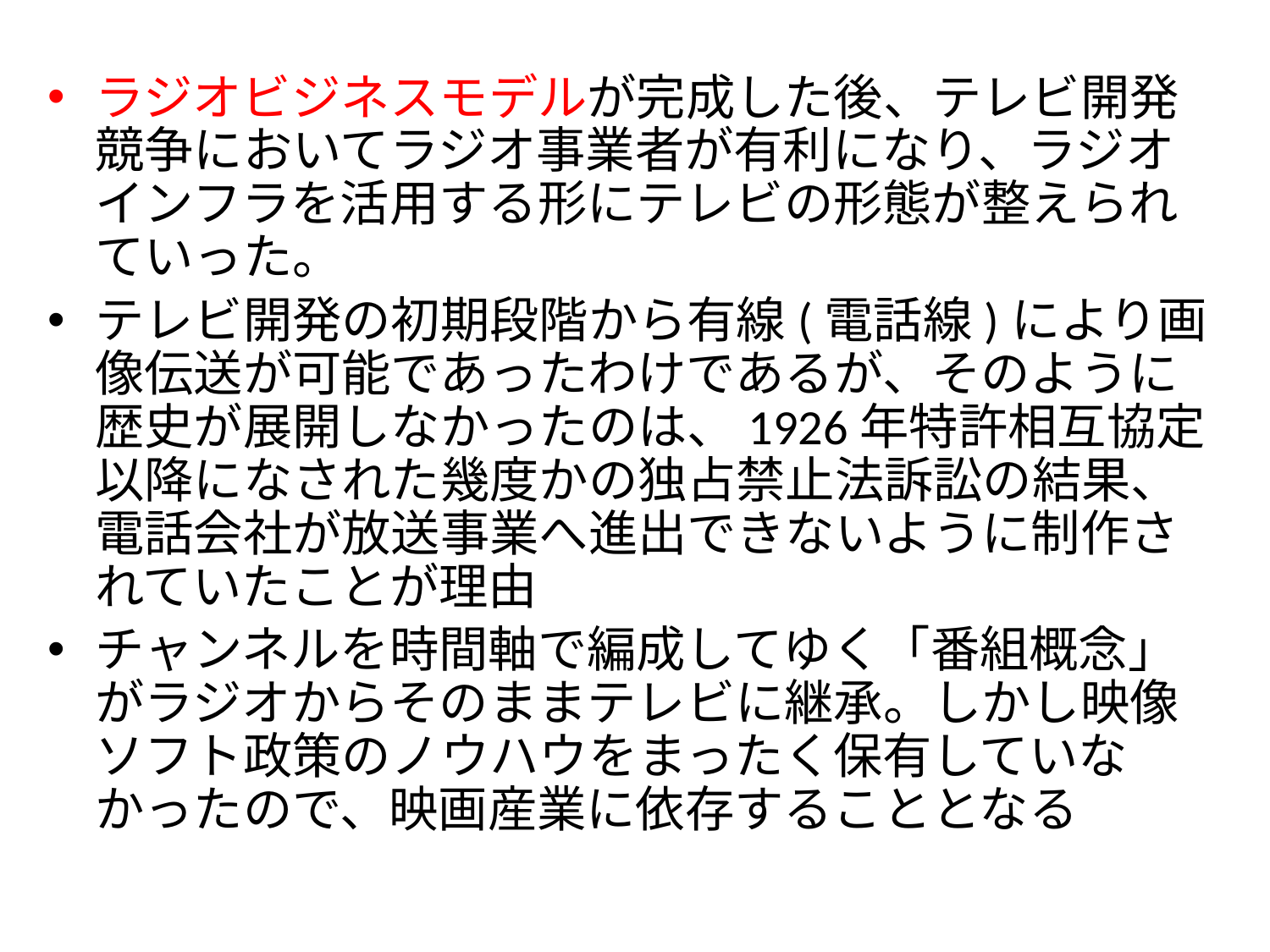

ラジオビジネスモデルが完成した後、テレビ開発競争においてラジオ事業者が有利になり、ラジオインフラを活用する形にテレビの形態が整えられていった。
テレビ開発の初期段階から有線(電話線)により画像伝送が可能であったわけであるが、そのように歴史が展開しなかったのは、1926年特許相互協定以降になされた幾度かの独占禁止法訴訟の結果、電話会社が放送事業へ進出できないように制作されていたことが理由
チャンネルを時間軸で編成してゆく「番組概念」がラジオからそのままテレビに継承。しかし映像ソフト政策のノウハウをまったく保有していなかったので、映画産業に依存することとなる